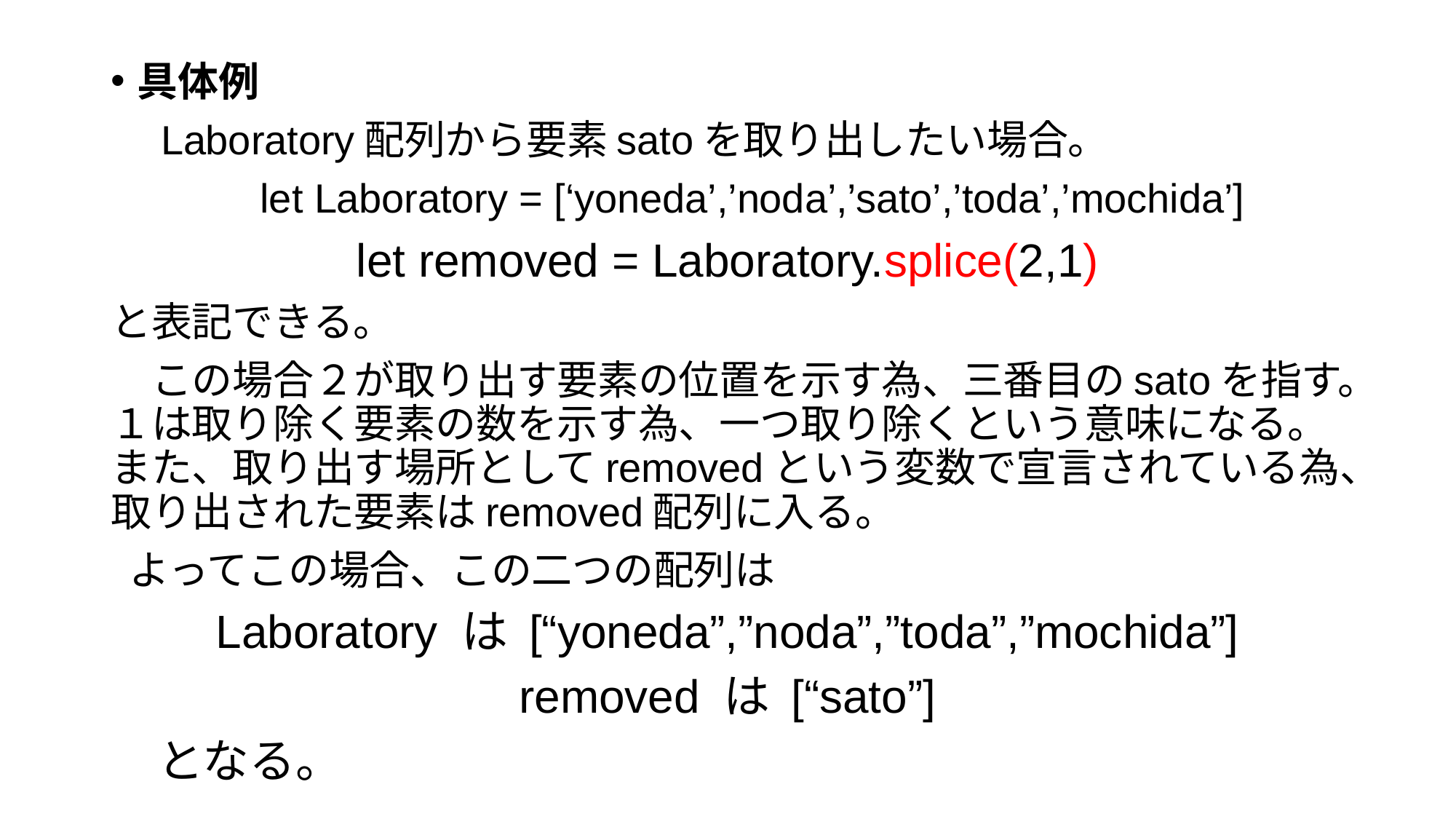

具体例
　Laboratory配列から要素satoを取り出したい場合。
　let Laboratory = [‘yoneda’,’noda’,’sato’,’toda’,’mochida’]
let removed = Laboratory.splice(2,1)
と表記できる。
　この場合２が取り出す要素の位置を示す為、三番目のsatoを指す。１は取り除く要素の数を示す為、一つ取り除くという意味になる。また、取り出す場所としてremovedという変数で宣言されている為、取り出された要素はremoved配列に入る。
 よってこの場合、この二つの配列は
Laboratory は [“yoneda”,”noda”,”toda”,”mochida”]
removed は [“sato”]
　となる。